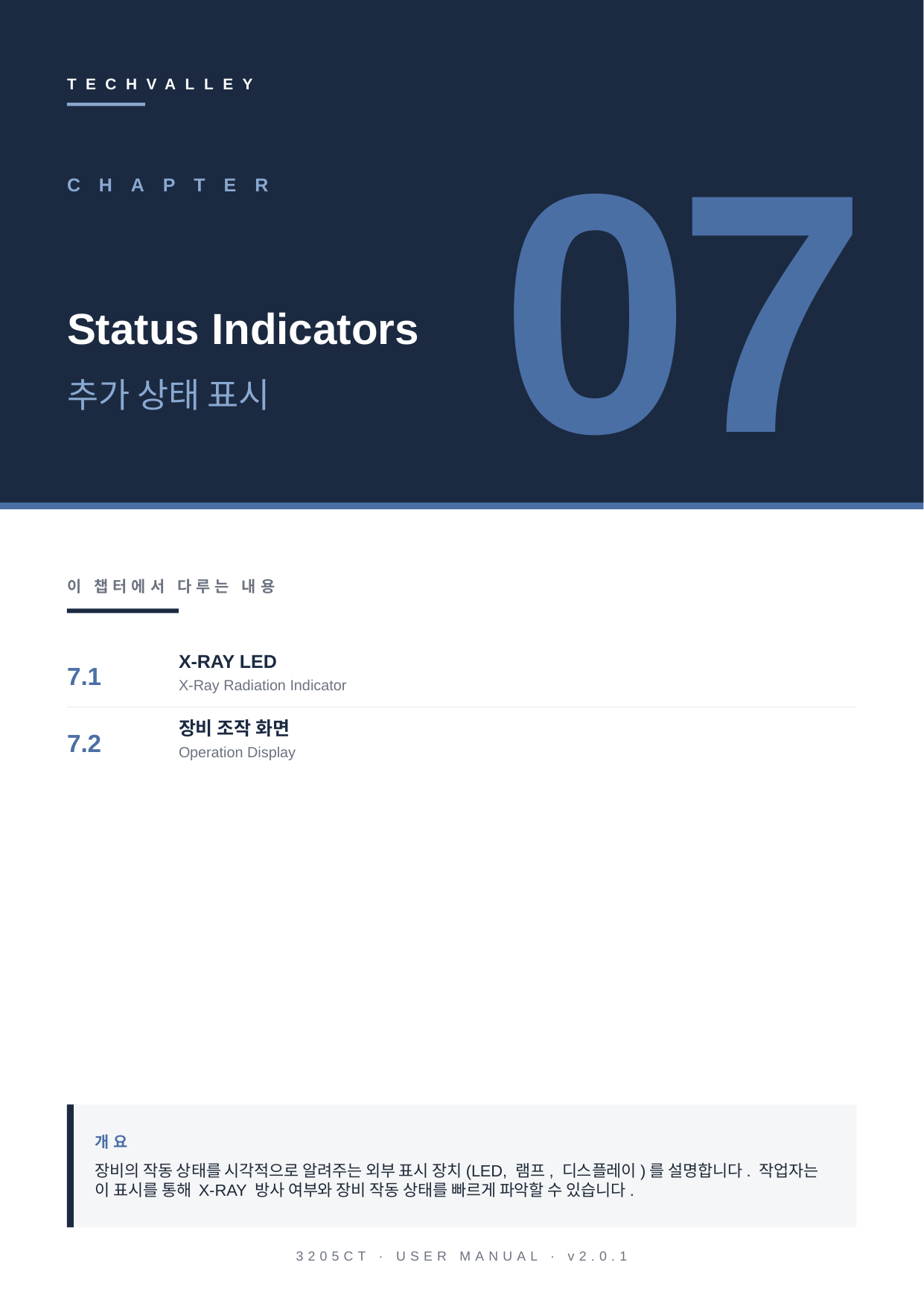

TECHVALLEY

07
CHAPTER
Status Indicators
추가 상태 표시

이 챕터에서 다루는 내용

7.1
X-RAY LED
X-Ray Radiation Indicator

7.2
장비 조작 화면
Operation Display

개요
장비의 작동 상태를 시각적으로 알려주는 외부 표시 장치(LED, 램프, 디스플레이)를 설명합니다. 작업자는 이 표시를 통해 X-RAY 방사 여부와 장비 작동 상태를 빠르게 파악할 수 있습니다.
3205CT · USER MANUAL · v2.0.1